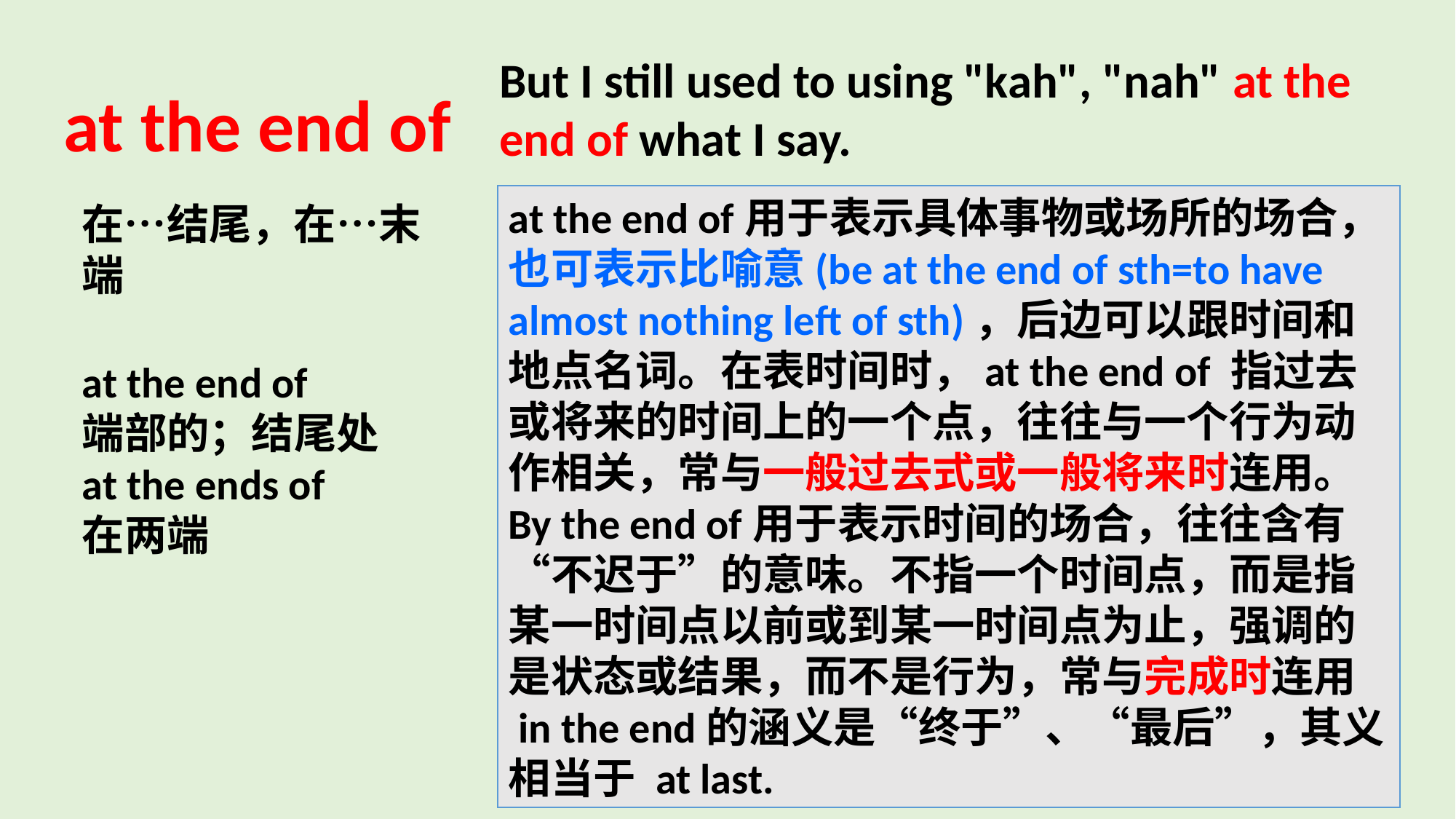

But I still used to using "kah", "nah" at the end of what I say.
at the end of
at the end of用于表示具体事物或场所的场合，也可表示比喻意(be at the end of sth=to have almost nothing left of sth)，后边可以跟时间和地点名词。在表时间时，at the end of 指过去或将来的时间上的一个点，往往与一个行为动作相关，常与一般过去式或一般将来时连用。
By the end of用于表示时间的场合，往往含有“不迟于”的意味。不指一个时间点，而是指某一时间点以前或到某一时间点为止，强调的是状态或结果，而不是行为，常与完成时连用
 in the end的涵义是“终于”、“最后”，其义相当于 at last.
在…结尾，在…末端
at the end of
端部的；结尾处
at the ends of
在两端